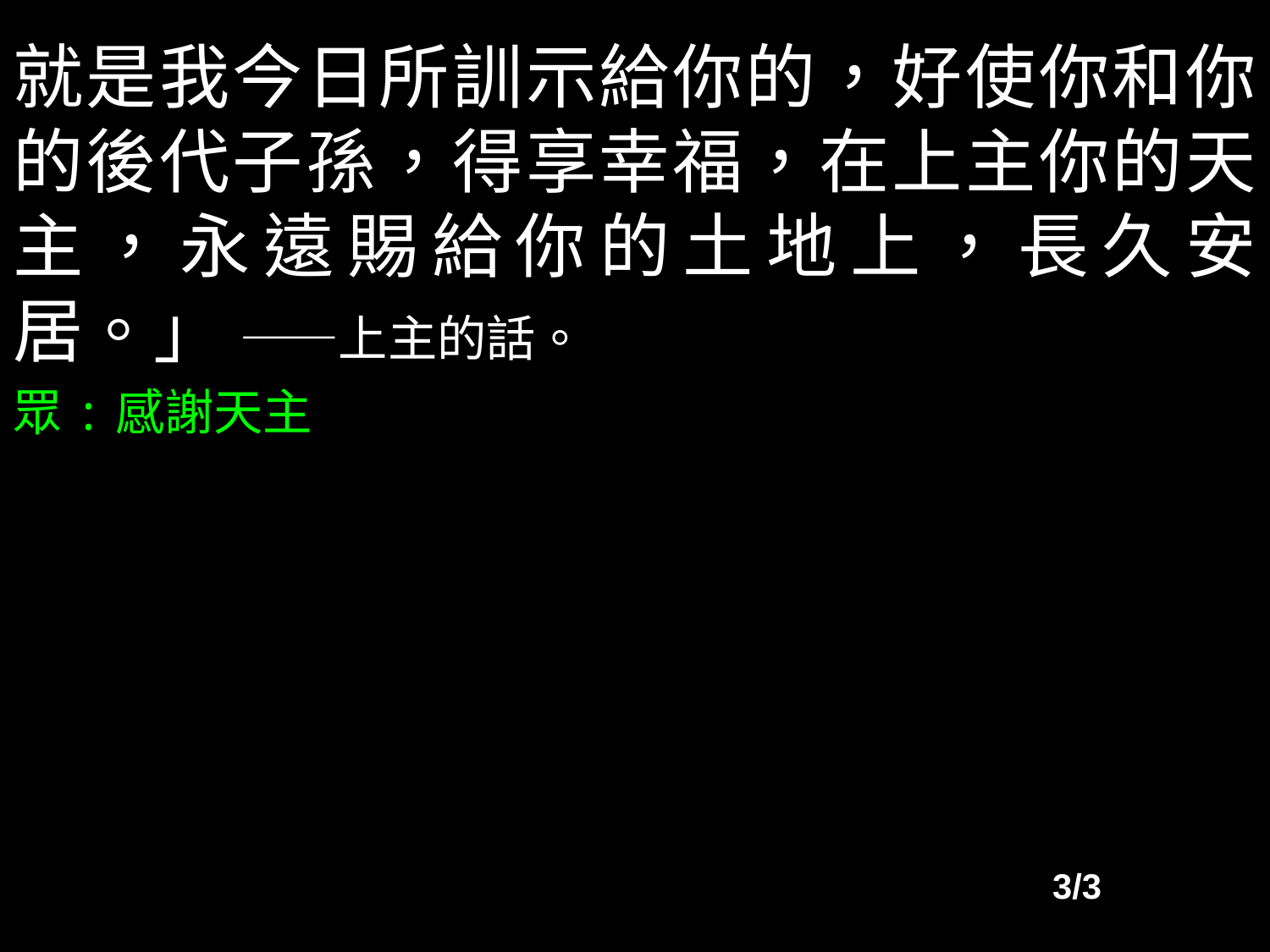

就是我今日所訓示給你的，好使你和你的後代子孫，得享幸福，在上主你的天主，永遠賜給你的土地上，長久安居。」 ——上主的話。
眾:感謝天主

3/3